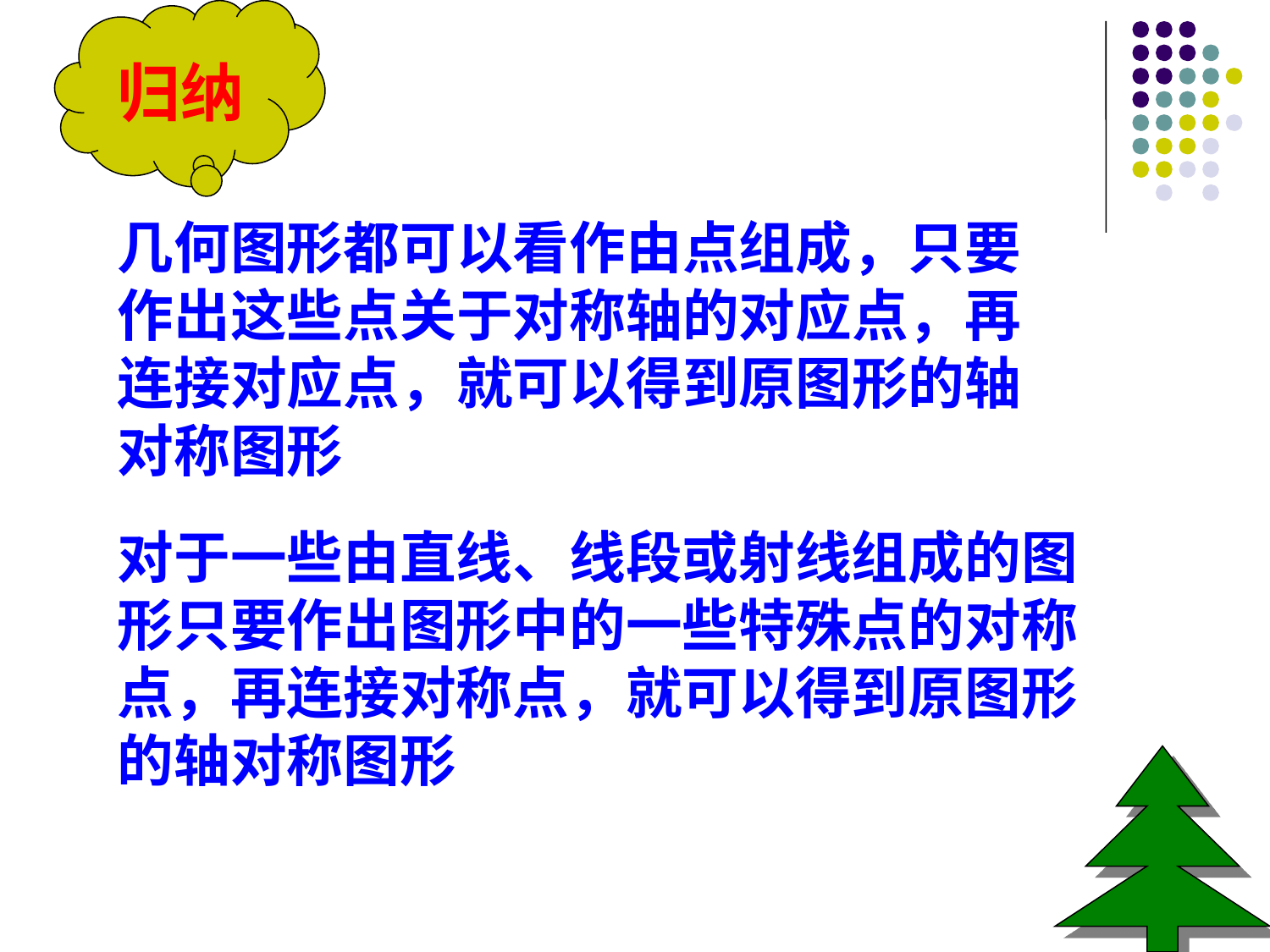

归纳
几何图形都可以看作由点组成，只要作出这些点关于对称轴的对应点，再连接对应点，就可以得到原图形的轴对称图形
对于一些由直线、线段或射线组成的图形只要作出图形中的一些特殊点的对称点，再连接对称点，就可以得到原图形的轴对称图形